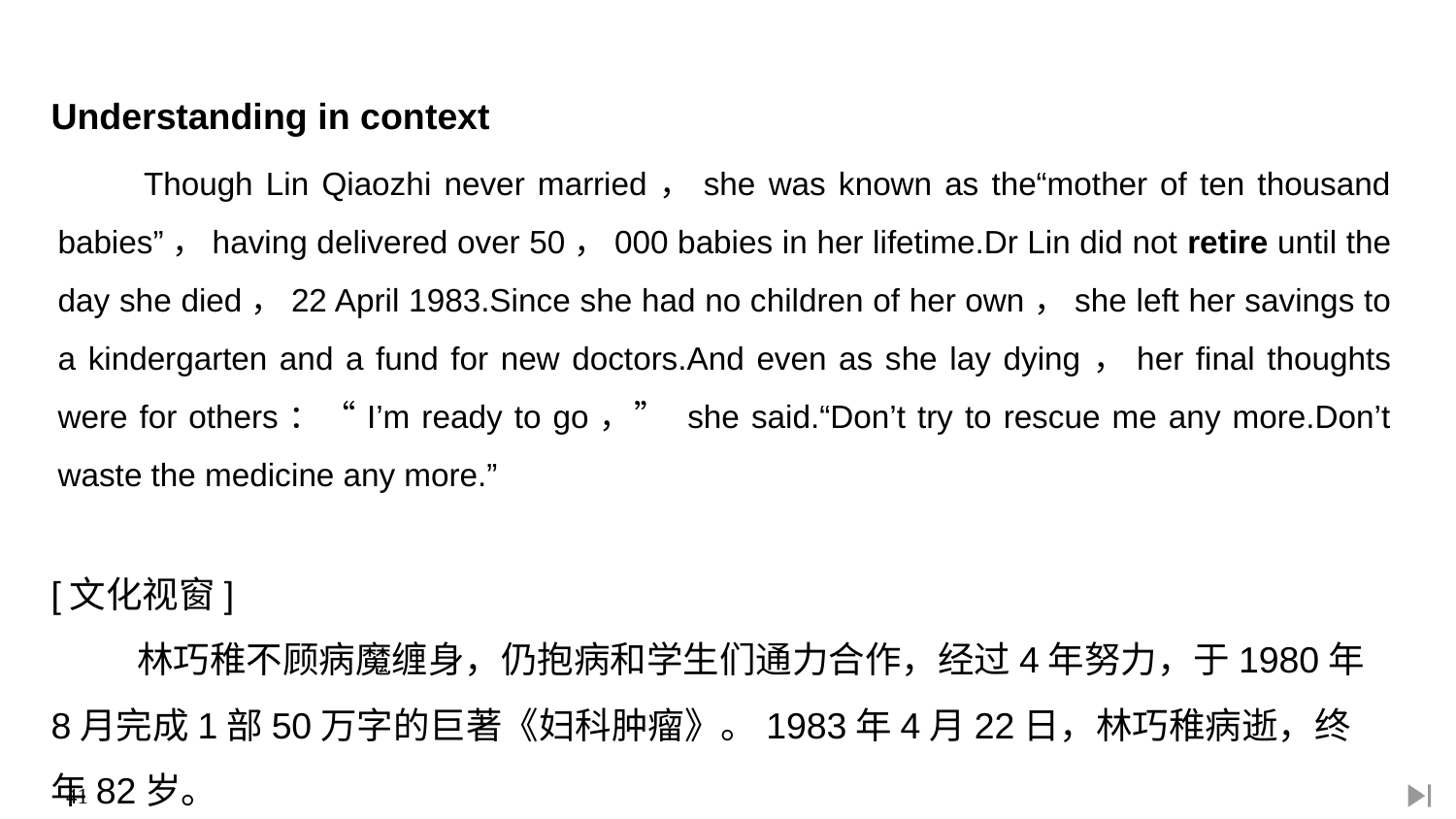

Understanding in context
Though Lin Qiaozhi never married，she was known as the“mother of ten thousand babies”，having delivered over 50，000 babies in her lifetime.Dr Lin did not retire until the day she died，22 April 1983.Since she had no children of her own，she left her savings to a kindergarten and a fund for new doctors.And even as she lay dying，her final thoughts were for others：“I’m ready to go，” she said.“Don’t try to rescue me any more.Don’t waste the medicine any more.”
[文化视窗]
林巧稚不顾病魔缠身，仍抱病和学生们通力合作，经过4年努力，于1980年8月完成1部50万字的巨著《妇科肿瘤》。1983年4月22日，林巧稚病逝，终年82岁。